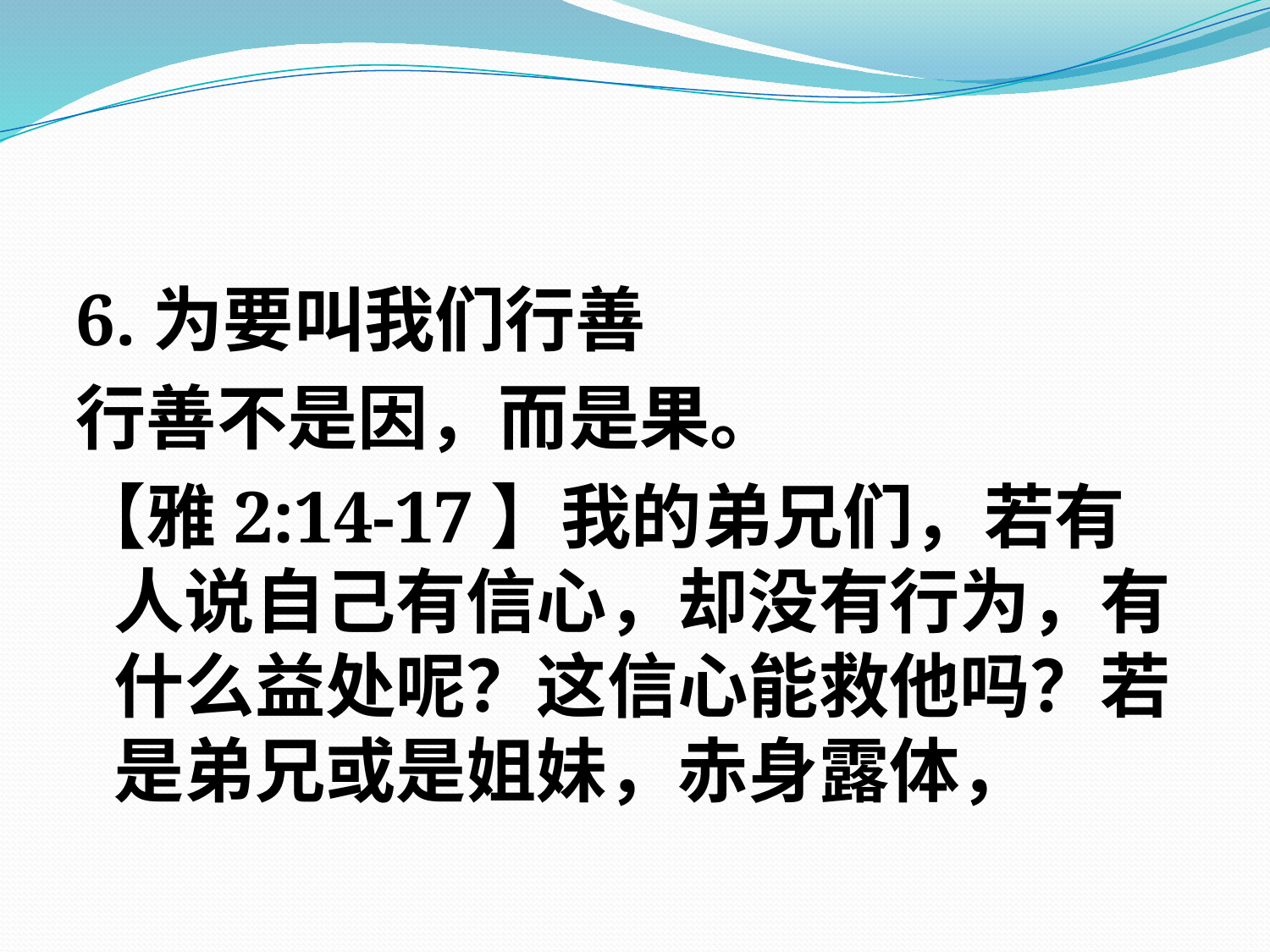

#
6.为要叫我们行善
行善不是因，而是果。
【雅2:14-17】我的弟兄们，若有人说自己有信心，却没有行为，有什么益处呢？这信心能救他吗？若是弟兄或是姐妹，赤身露体，